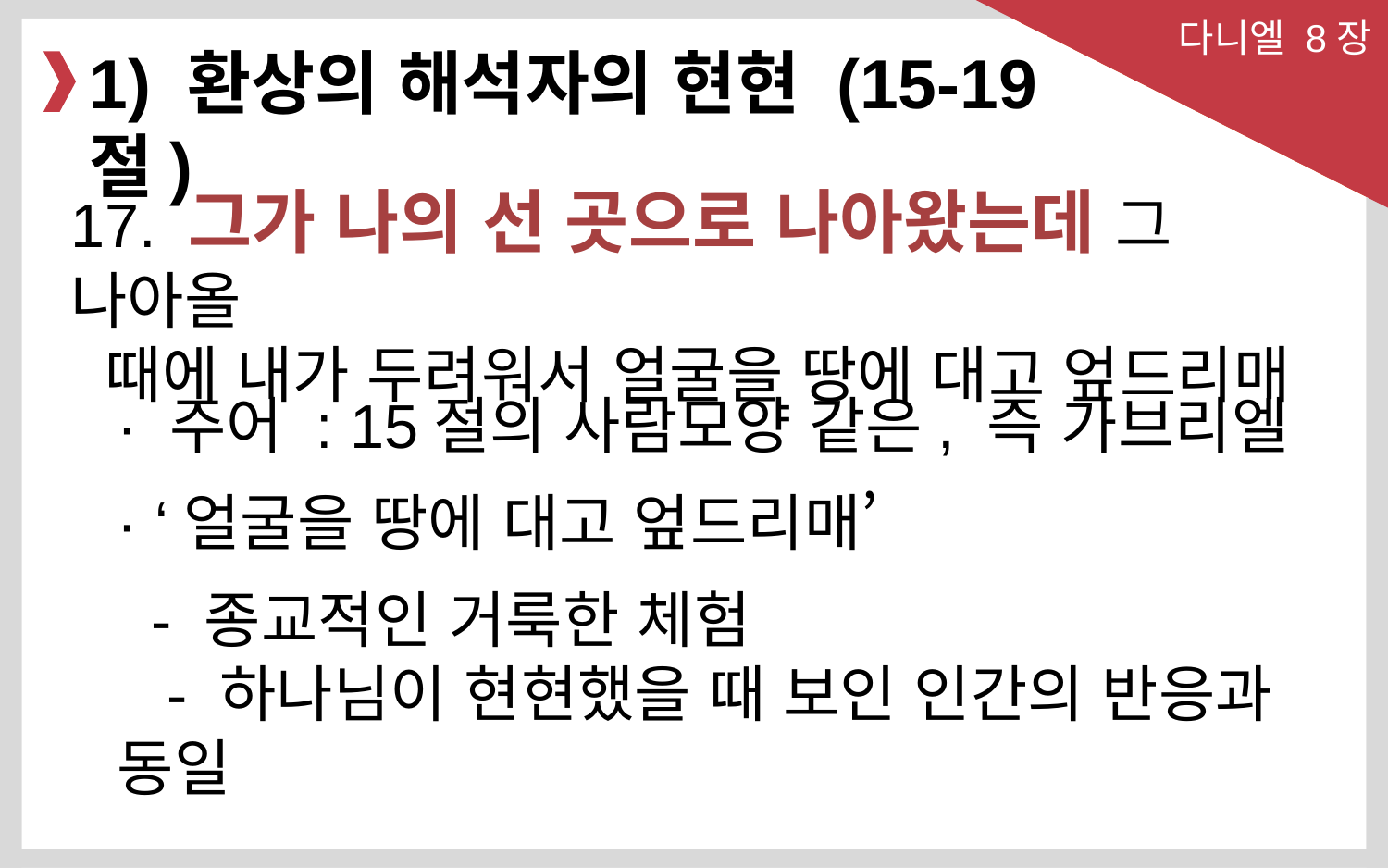

다니엘 8장
1) 환상의 해석자의 현현 (15-19절)

17. 그가 나의 선 곳으로 나아왔는데 그 나아올
  때에 내가 두려워서 얼굴을 땅에 대고 엎드리매
· 주어 : 15절의 사람모양 같은, 즉 가브리엘
· ‘얼굴을 땅에 대고 엎드리매’
  - 종교적인 거룩한 체험
  - 하나님이 현현했을 때 보인 인간의 반응과 동일